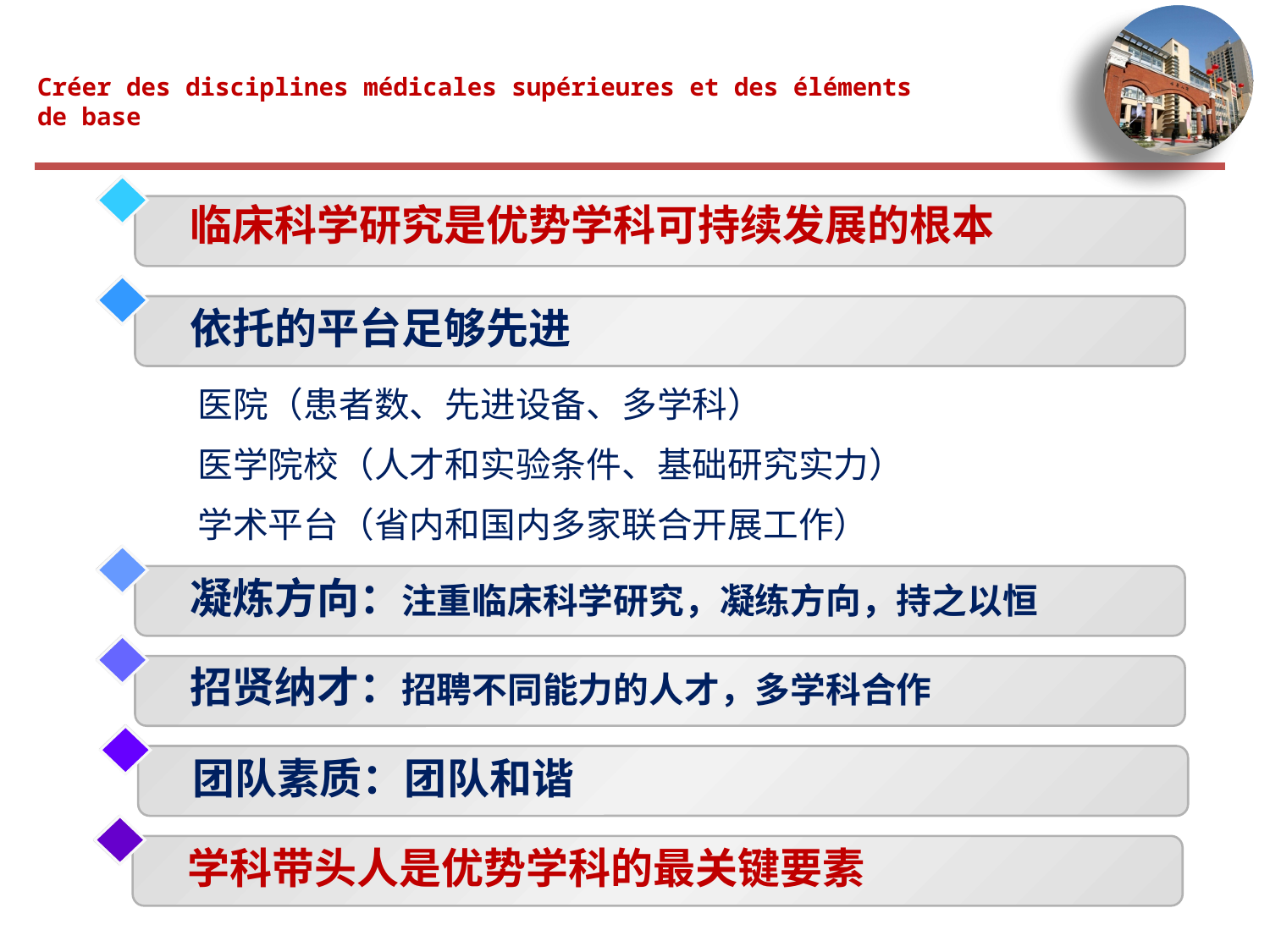

Créer des disciplines médicales supérieures et des éléments de base

临床科学研究是优势学科可持续发展的根本

依托的平台足够先进

医院（患者数、先进设备、多学科）
医学院校（人才和实验条件、基础研究实力）
学术平台（省内和国内多家联合开展工作）

凝炼方向：注重临床科学研究，凝练方向，持之以恒

招贤纳才：招聘不同能力的人才，多学科合作

团队素质：团队和谐

学科带头人是优势学科的最关键要素